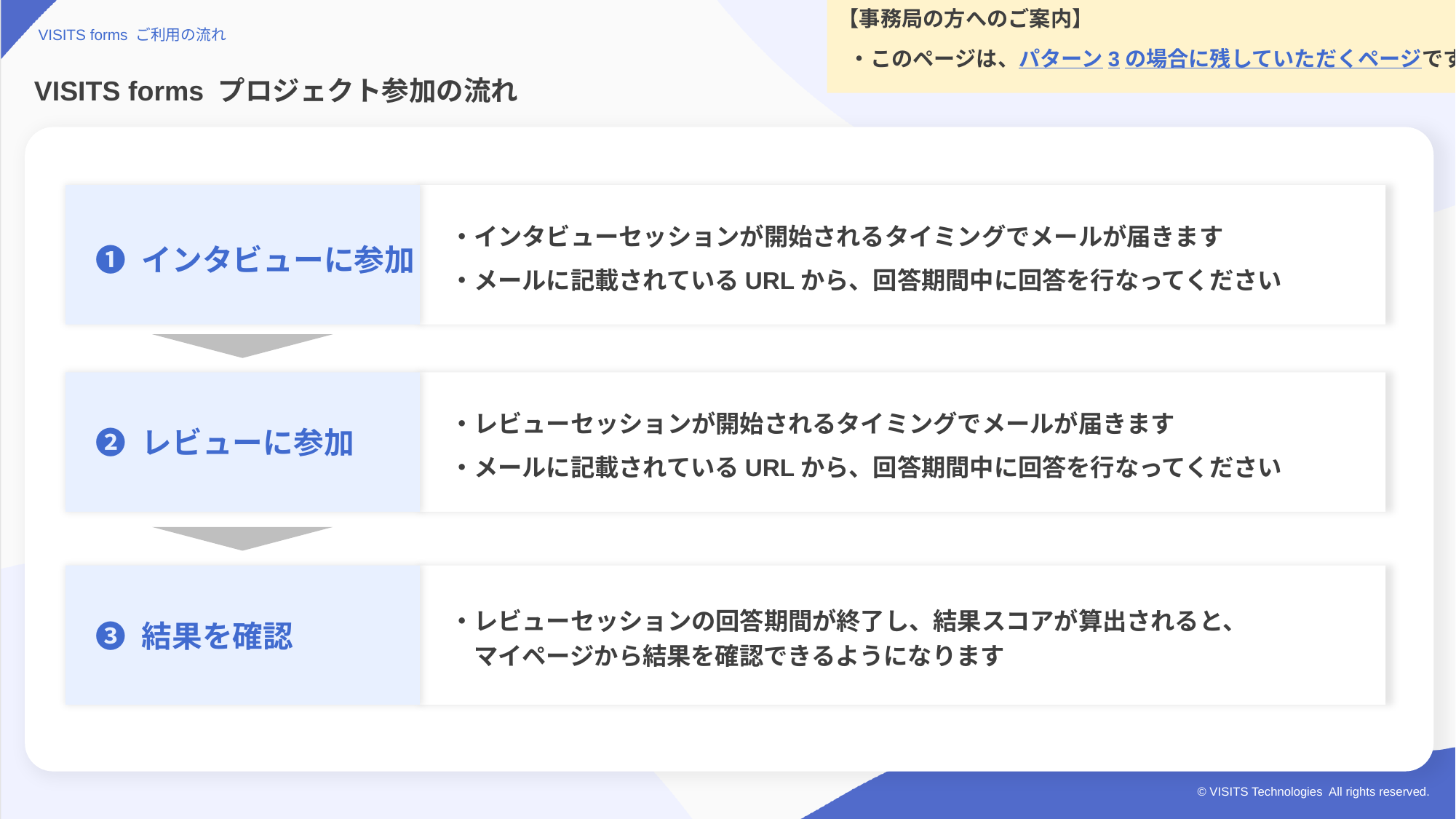

【事務局の方へのご案内】

 ・このページは、パターン3の場合に残していただくページです
VISITS forms ご利用の流れ
# VISITS forms プロジェクト参加の流れ

・インタビューセッションが開始されるタイミングでメールが届きます

・メールに記載されているURLから、回答期間中に回答を行なってください
❶ インタビューに参加

・レビューセッションが開始されるタイミングでメールが届きます

・メールに記載されているURLから、回答期間中に回答を行なってください
❷ レビューに参加

❸ 結果を確認
・レビューセッションの回答期間が終了し、結果スコアが算出されると、
　マイページから結果を確認できるようになります
© VISITS Technologies  All rights reserved.